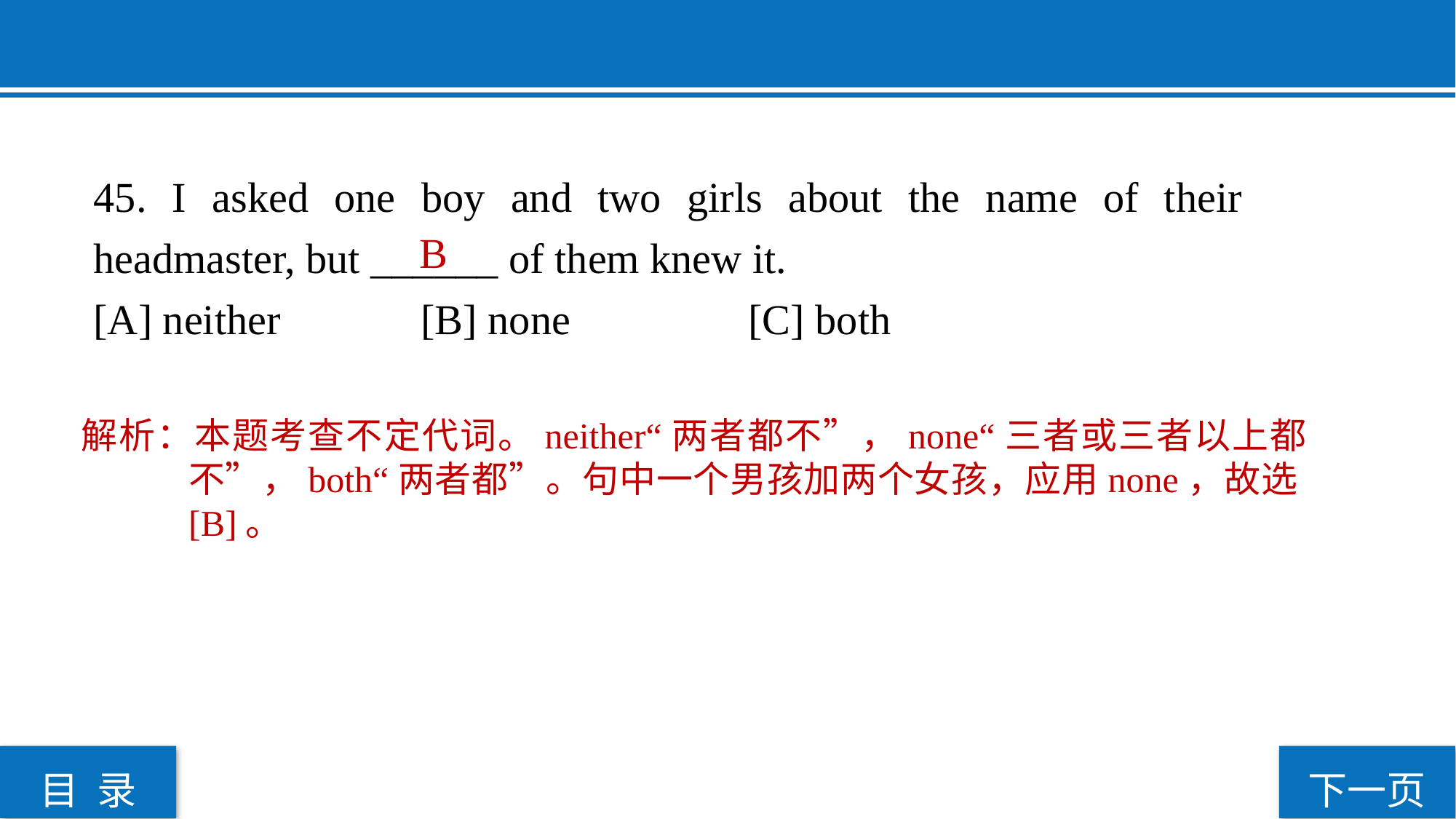

45. I asked one boy and two girls about the name of their headmaster, but ______ of them knew it.
[A] neither 		[B] none 		[C] both
 B
解析：本题考查不定代词。neither“两者都不”，none“三者或三者以上都不”，both“两者都”。句中一个男孩加两个女孩，应用none，故选[B]。